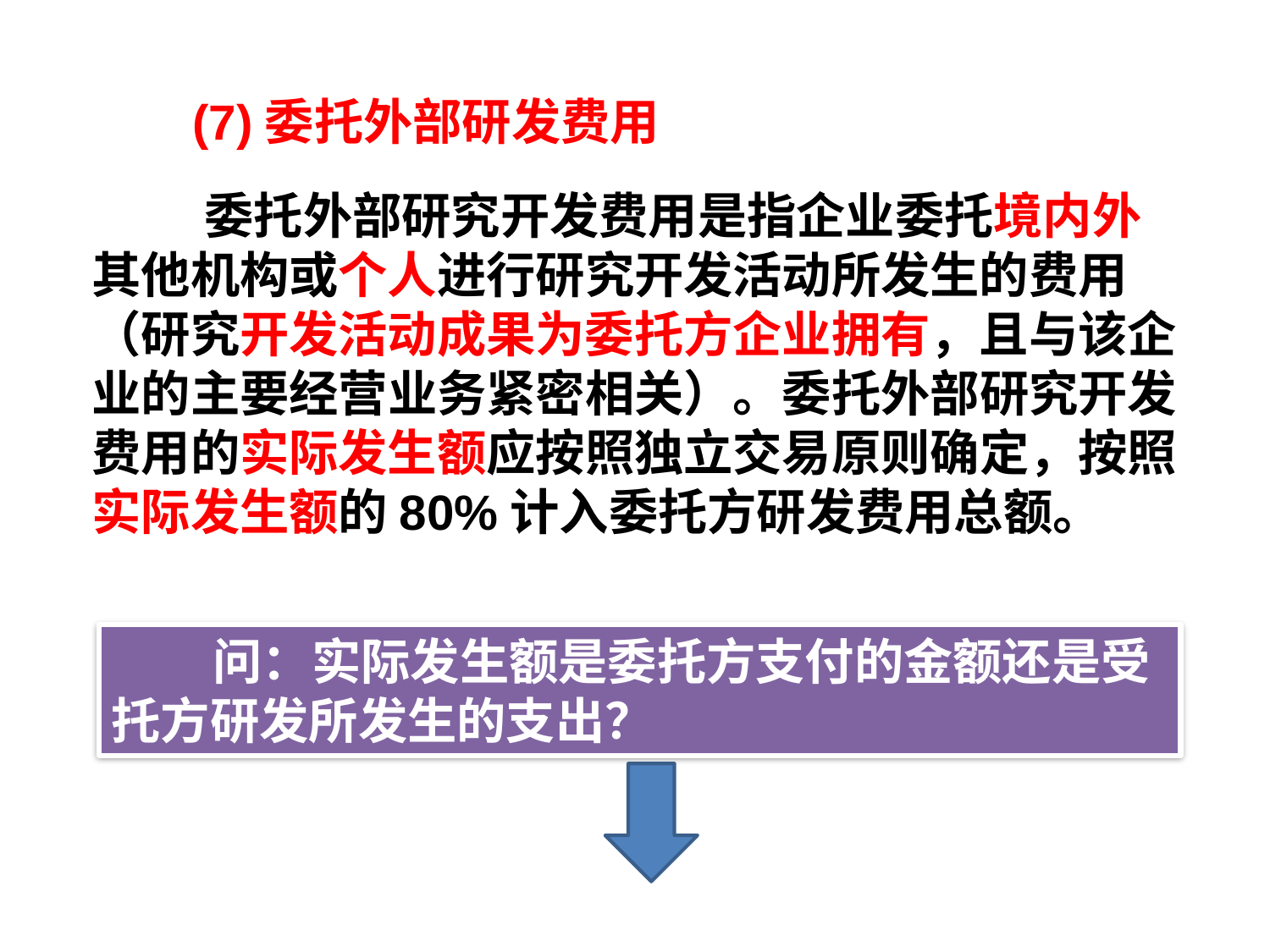

(7)委托外部研发费用
         委托外部研究开发费用是指企业委托境内外其他机构或个人进行研究开发活动所发生的费用（研究开发活动成果为委托方企业拥有，且与该企业的主要经营业务紧密相关）。委托外部研究开发费用的实际发生额应按照独立交易原则确定，按照实际发生额的80%计入委托方研发费用总额。
        问：实际发生额是委托方支付的金额还是受托方研发所发生的支出？